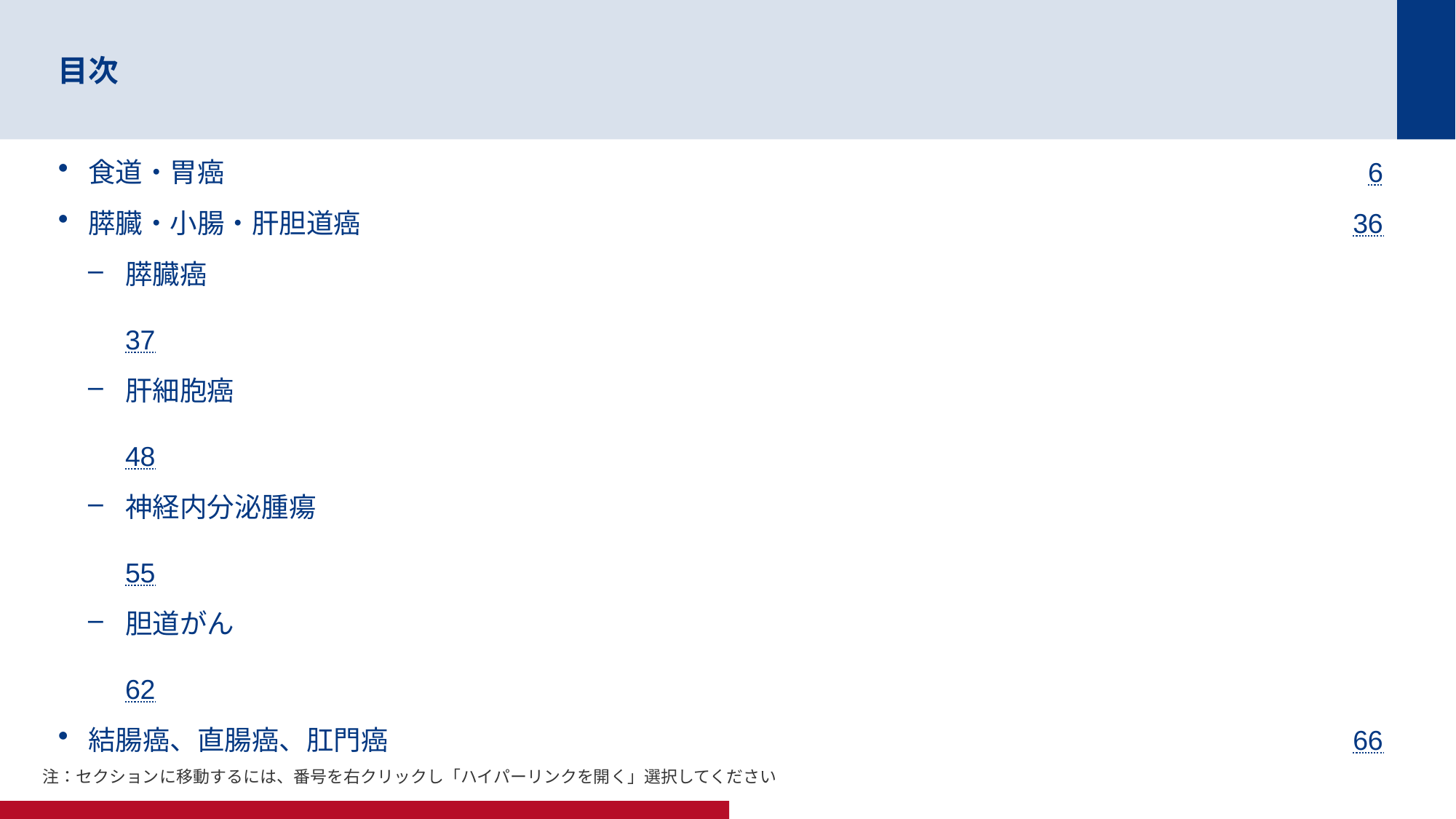

# 目次
食道・胃癌	6
膵臓・小腸・肝胆道癌	36
膵臓癌	37
肝細胞癌	48
神経内分泌腫瘍	55
胆道がん	62
結腸癌、直腸癌、肛門癌	66
注：セクションに移動するには、番号を右クリックし「ハイパーリンクを開く」選択してください